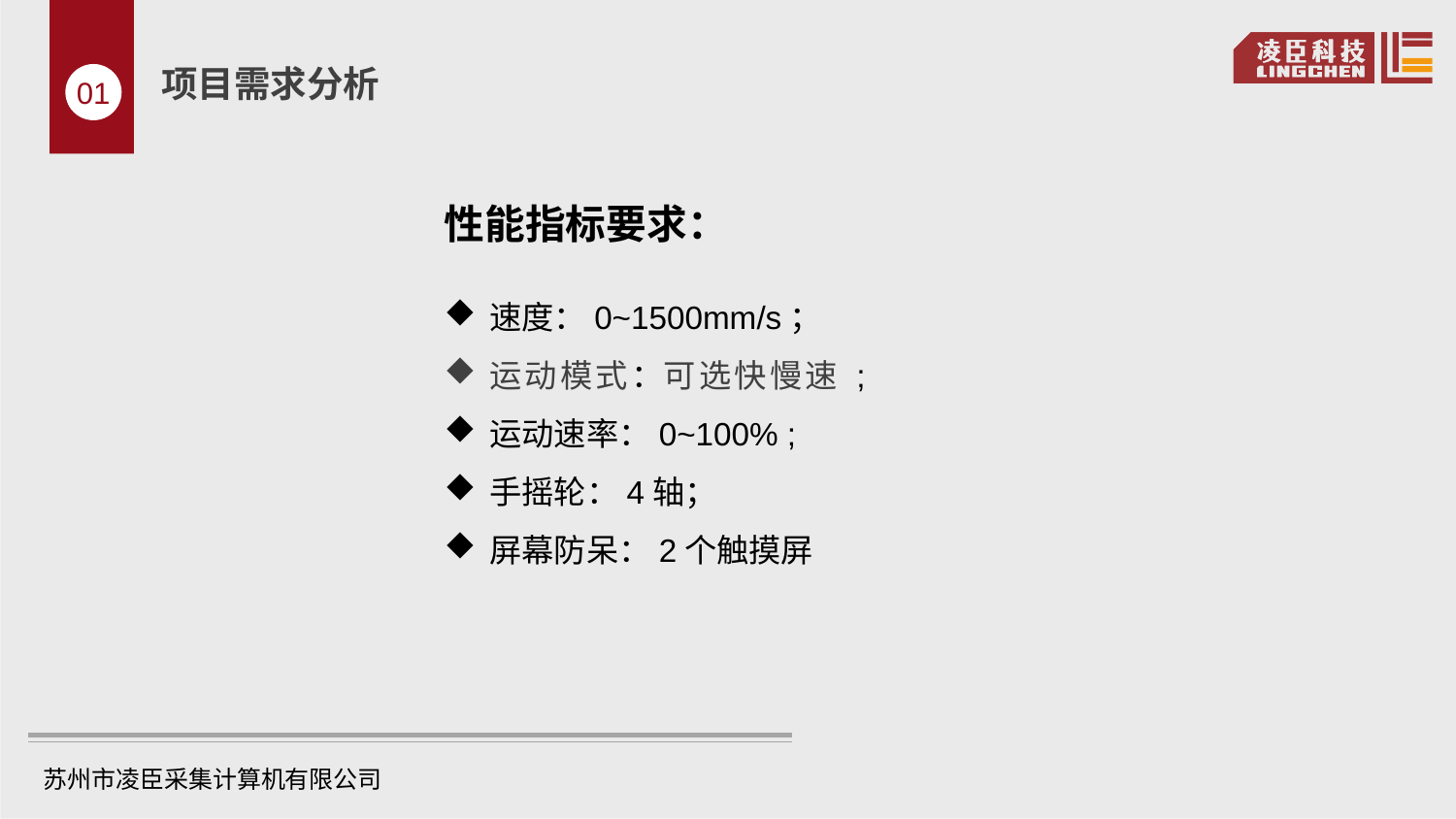

项目需求分析
01
性能指标要求：
速度：0~1500mm/s；
运动模式：可选快慢速 ;
运动速率：0~100% ;
手摇轮：4轴；
屏幕防呆：2个触摸屏